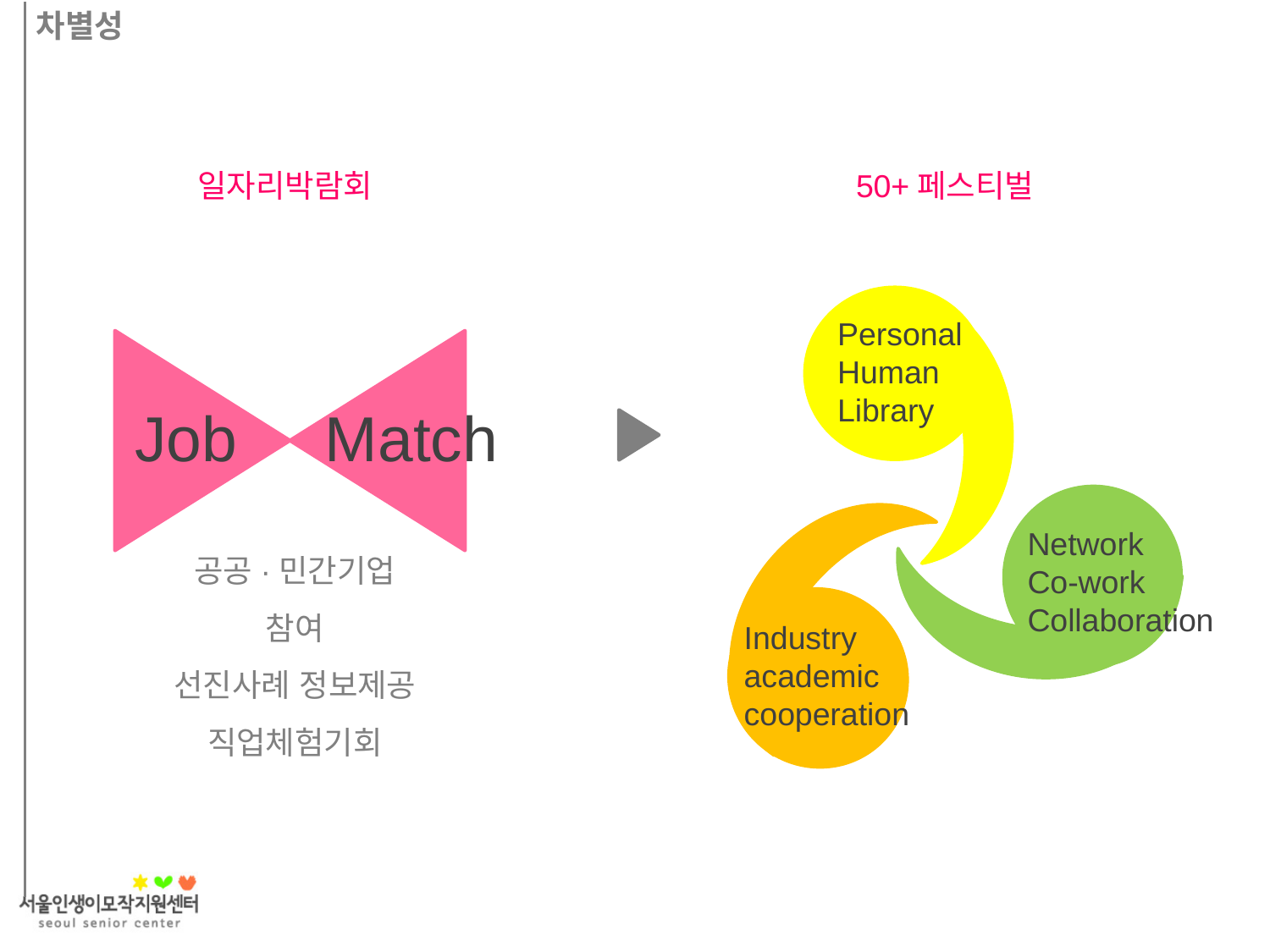

차별성
일자리박람회
50+페스티벌

Personal
Human
Library
 Job     Match

Network
Co-work
Collaboration
공공·민간기업 참여
선진사례 정보제공
직업체험기회
Industry
academic cooperation
8